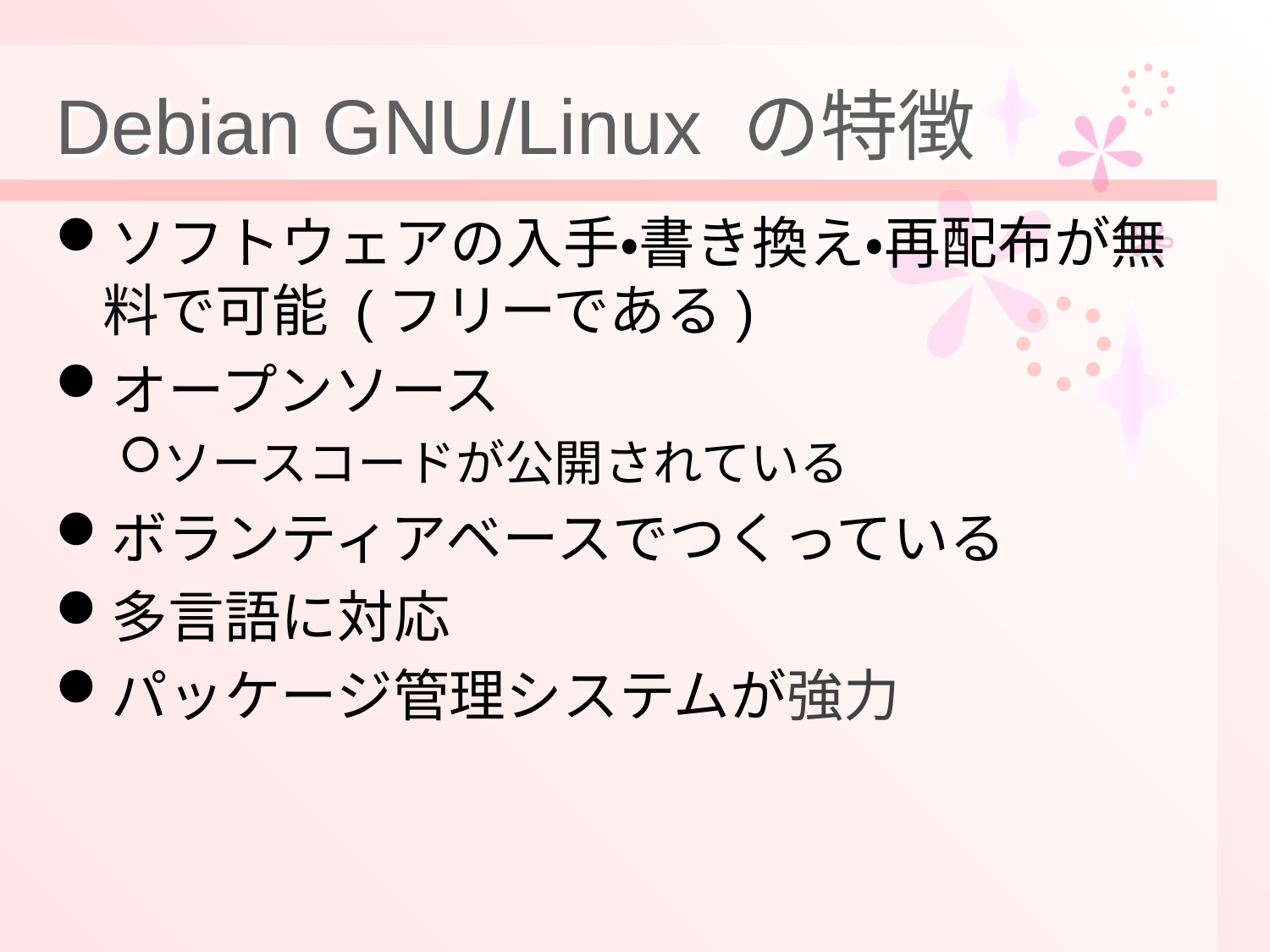

# Debian GNU/Linux の特徴
ソフトウェアの入手・書き換え・再配布が無料で可能 (フリーである)
オープンソース
ソースコードが公開されている
ボランティアベースでつくっている
多言語に対応
パッケージ管理システムが強力